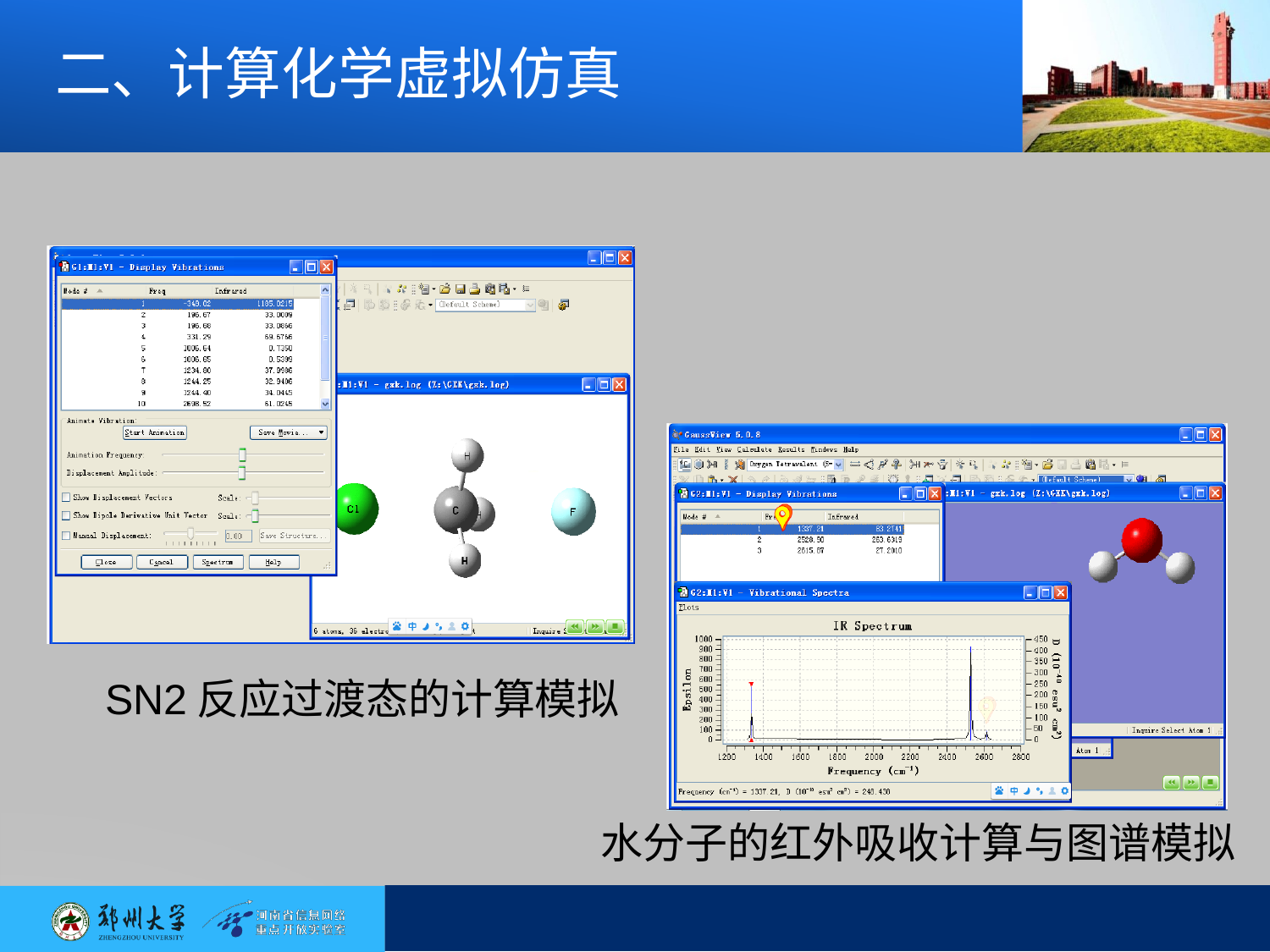

# 二、计算化学虚拟仿真

SN2反应过渡态的计算模拟

水分子的红外吸收计算与图谱模拟